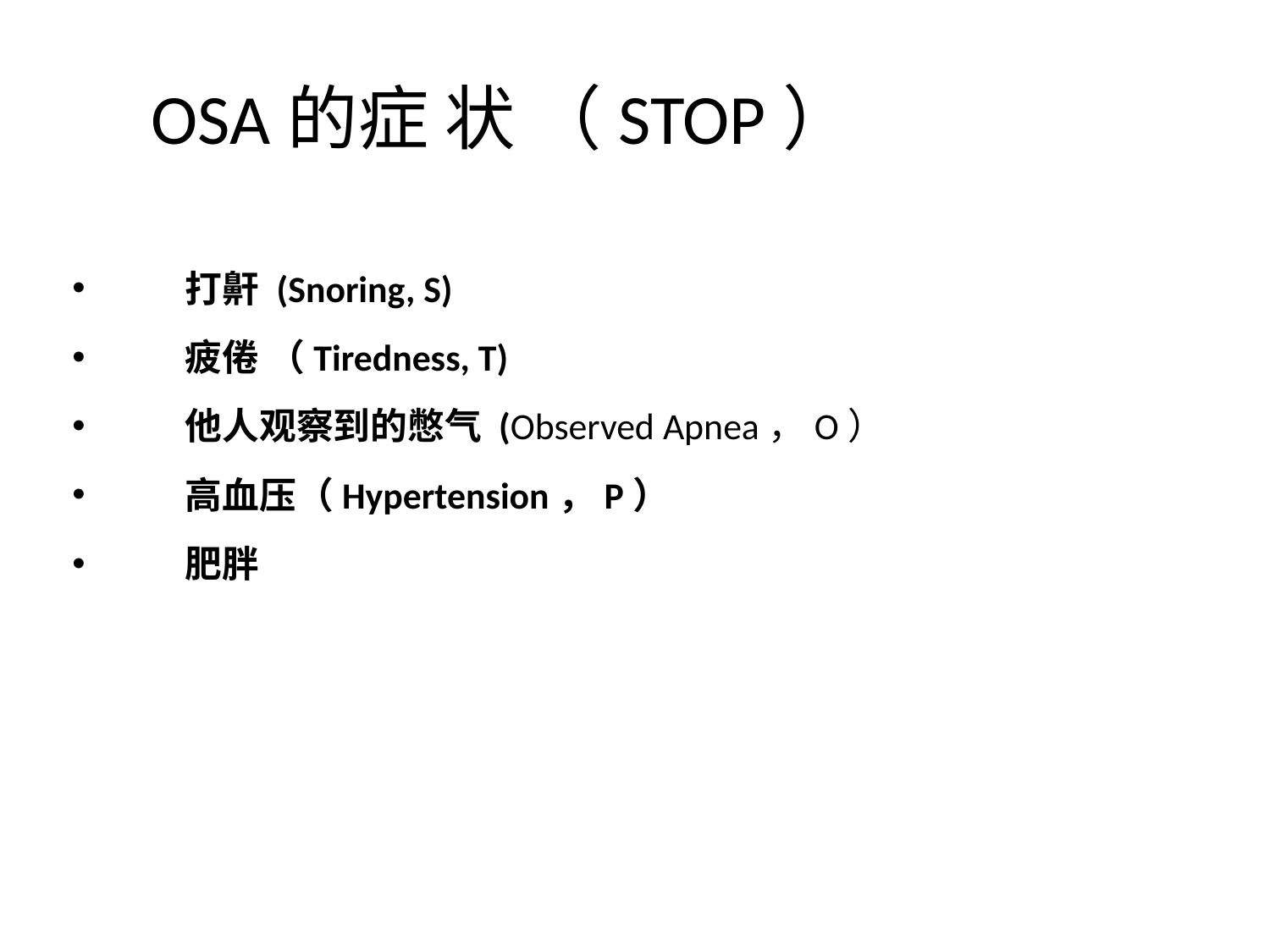

# OSA的症 状 （STOP）
打鼾 (Snoring, S)
疲倦 （Tiredness, T)
他人观察到的憋气 (Observed Apnea，O）
高血压（Hypertension，P）
肥胖